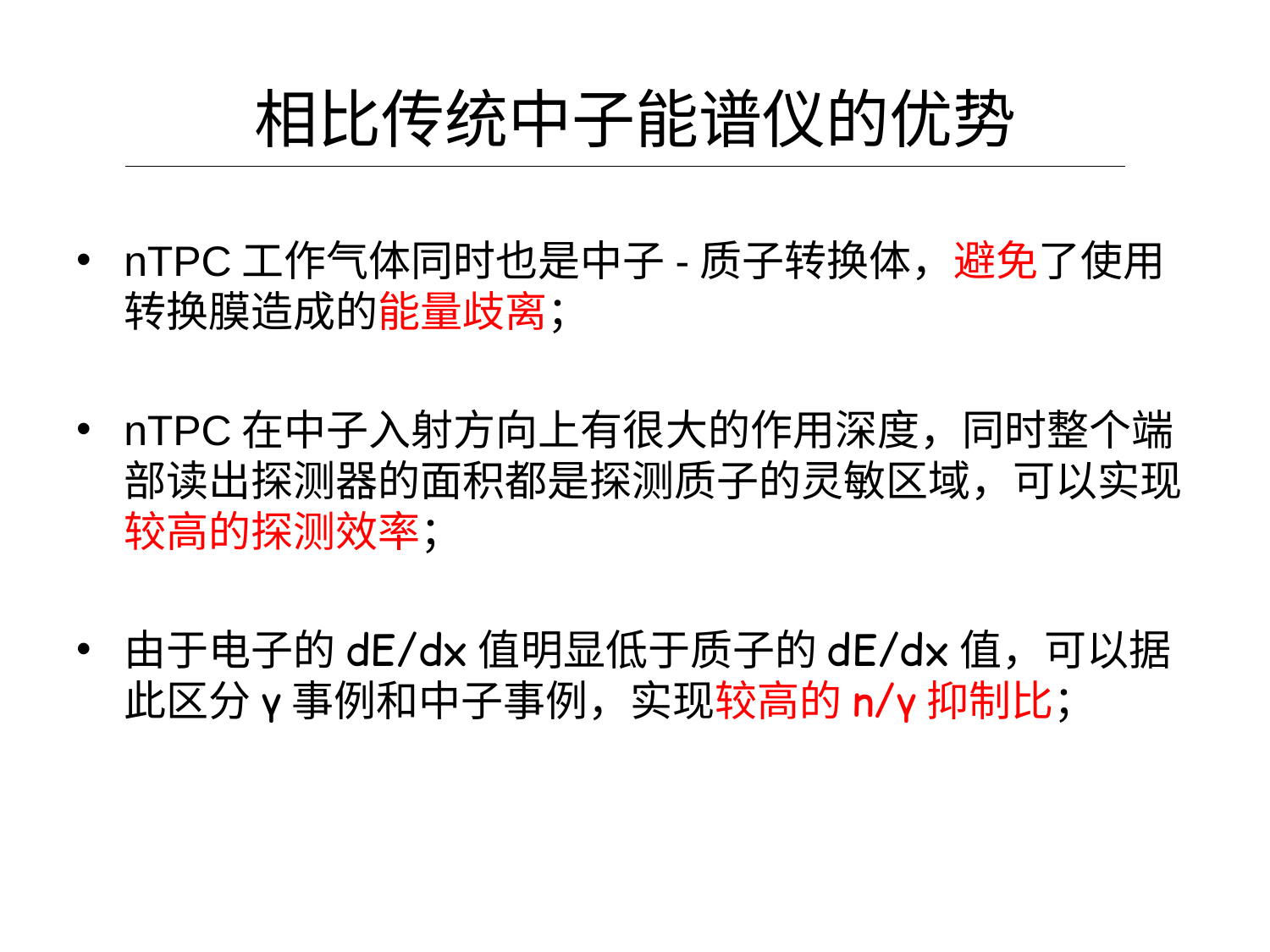

# 相比传统中子能谱仪的优势
nTPC工作气体同时也是中子-质子转换体，避免了使用转换膜造成的能量歧离；

nTPC在中子入射方向上有很大的作用深度，同时整个端部读出探测器的面积都是探测质子的灵敏区域，可以实现较高的探测效率；

由于电子的dE/dx值明显低于质子的dE/dx值，可以据此区分γ事例和中子事例，实现较高的n/γ抑制比；